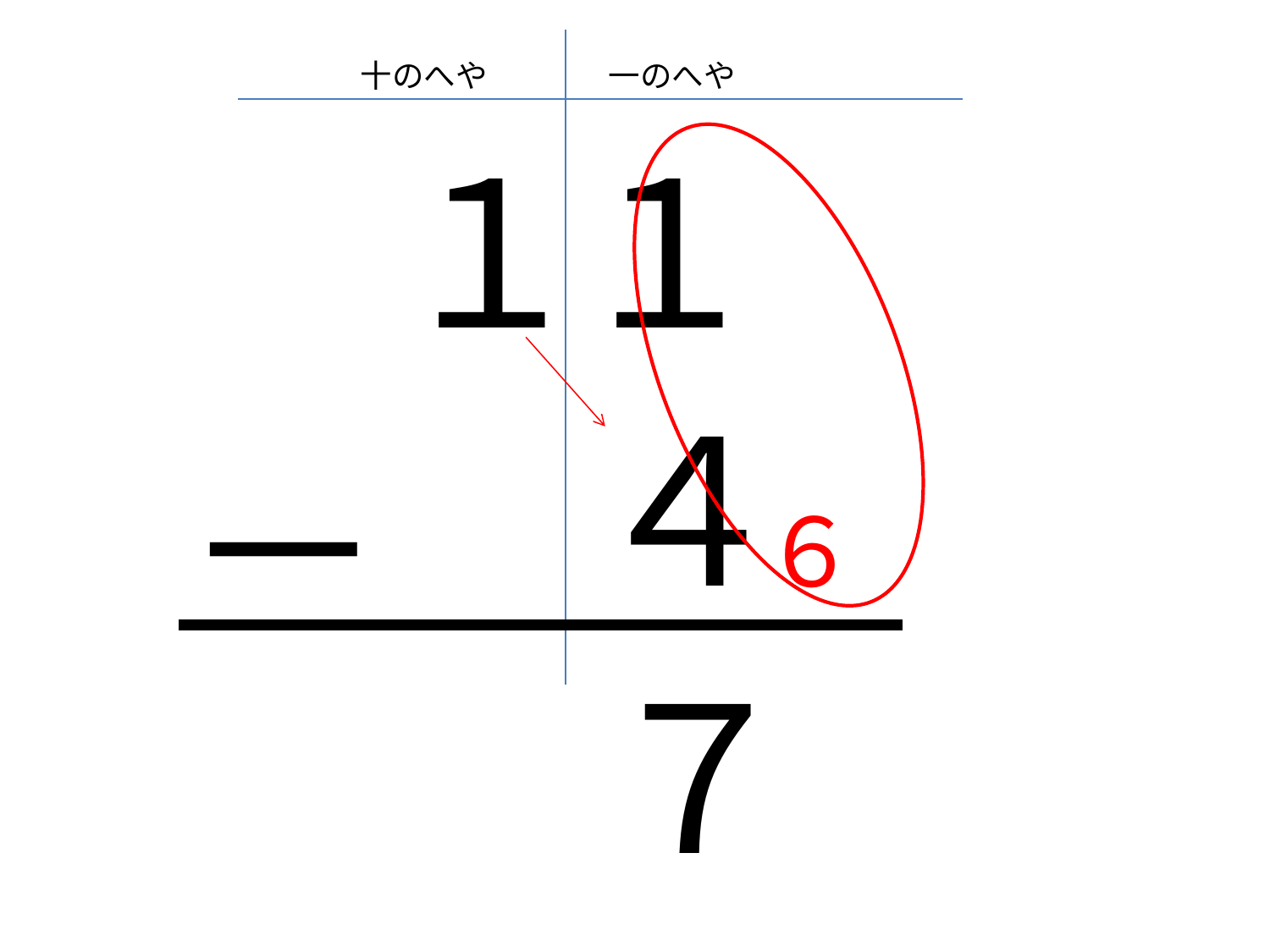

十のへや
一のへや

１
１
４
－
６
７